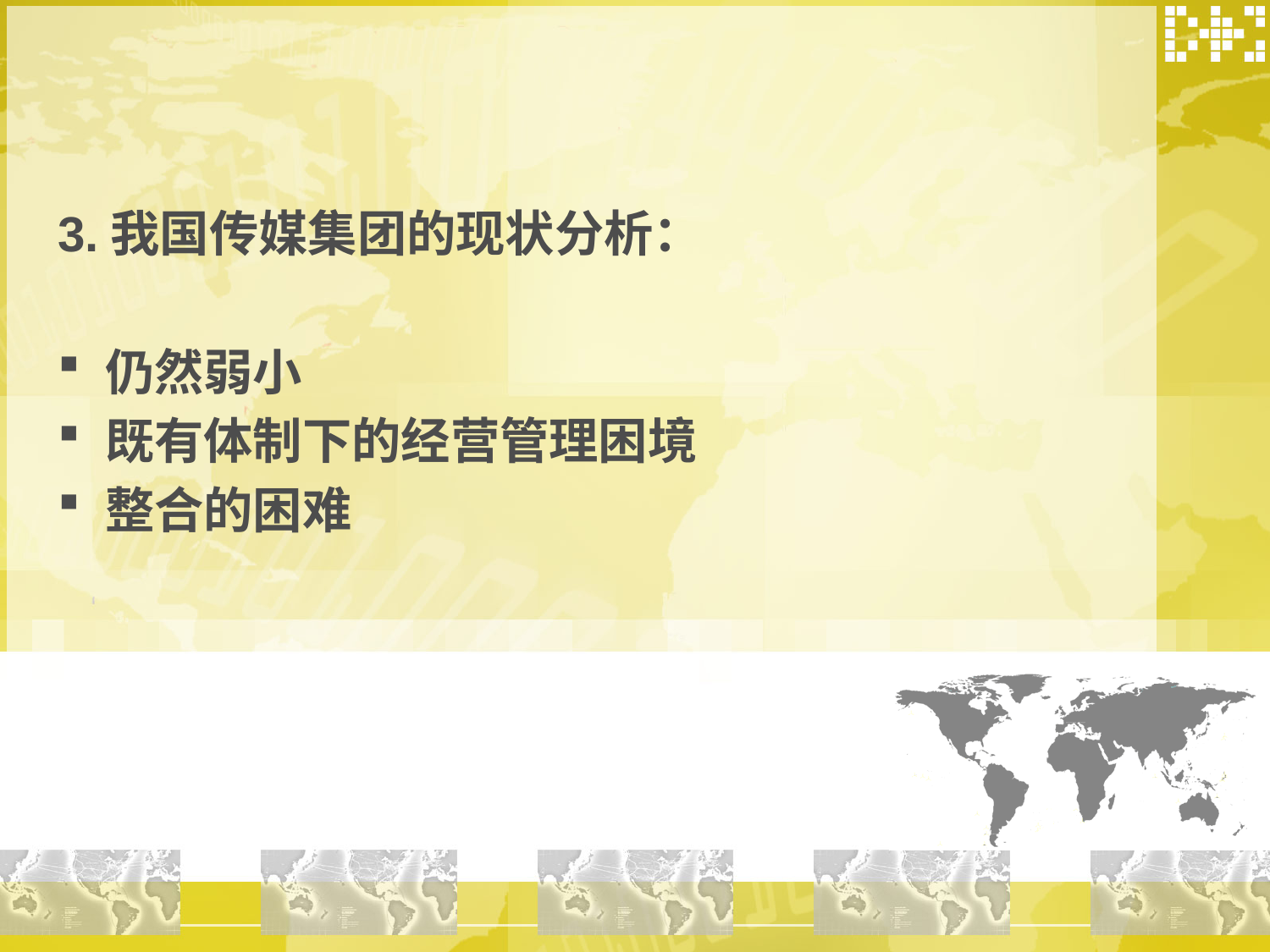

3.我国传媒集团的现状分析：

仍然弱小
既有体制下的经营管理困境
整合的困难